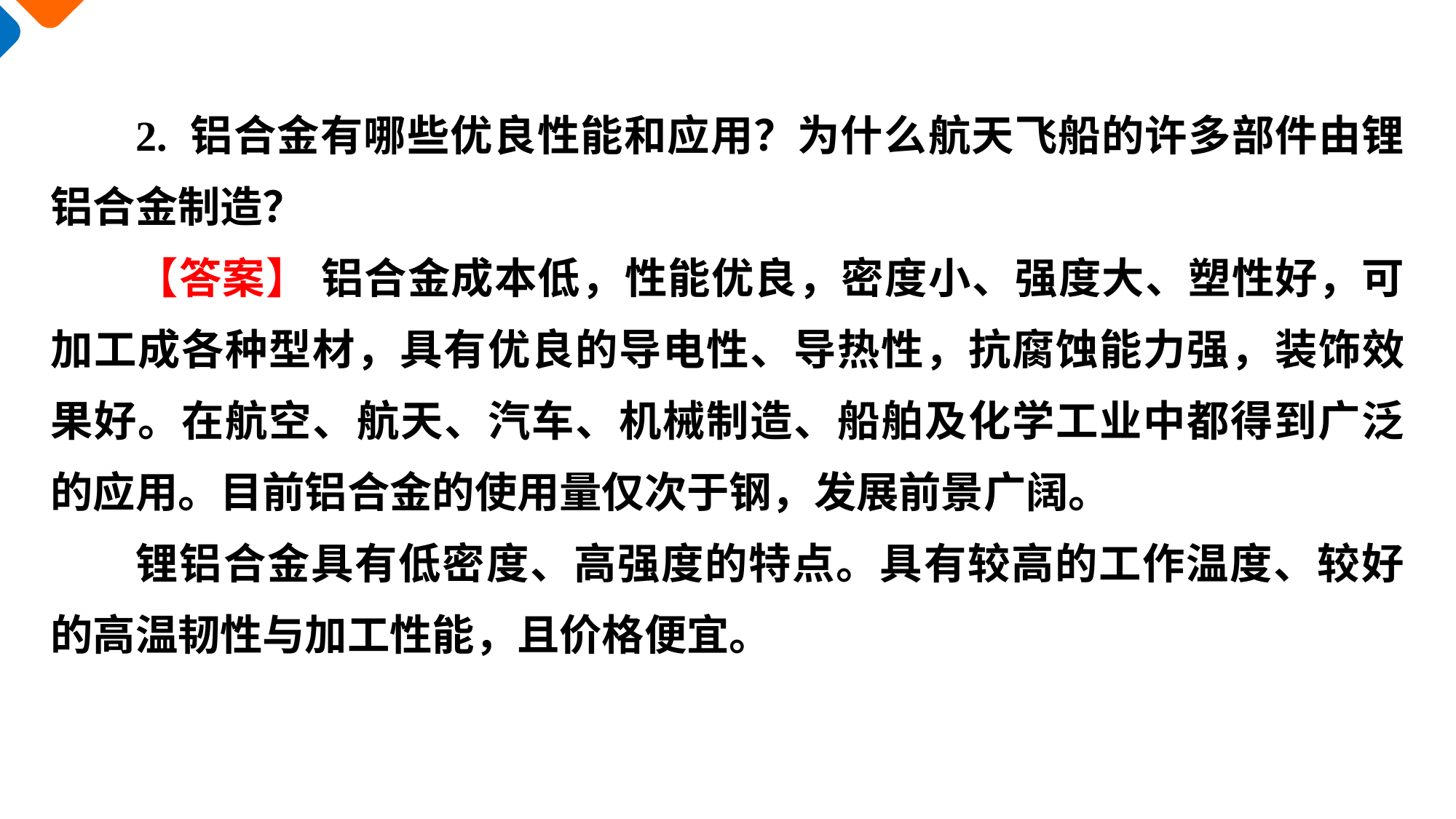

2. 铝合金有哪些优良性能和应用？为什么航天飞船的许多部件由锂铝合金制造？
【答案】 铝合金成本低，性能优良，密度小、强度大、塑性好，可加工成各种型材，具有优良的导电性、导热性，抗腐蚀能力强，装饰效果好。在航空、航天、汽车、机械制造、船舶及化学工业中都得到广泛的应用。目前铝合金的使用量仅次于钢，发展前景广阔。
锂铝合金具有低密度、高强度的特点。具有较高的工作温度、较好的高温韧性与加工性能，且价格便宜。